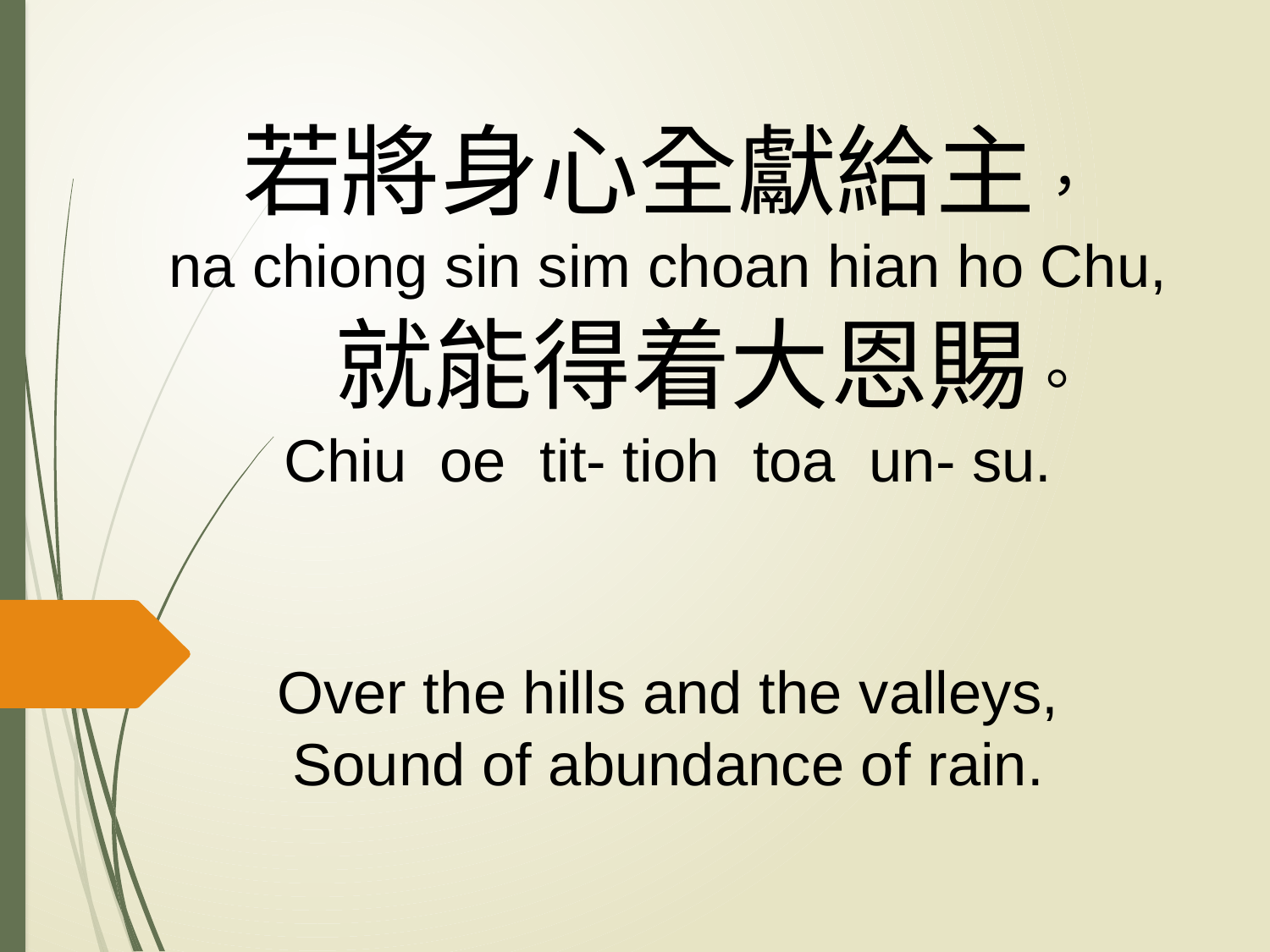

# 若將身心全獻給主， na chiong sin sim choan hian ho Chu, 就能得着大恩賜。 Chiu  oe  tit- tioh  toa  un- su. Over the hills and the valleys, Sound of abundance of rain.